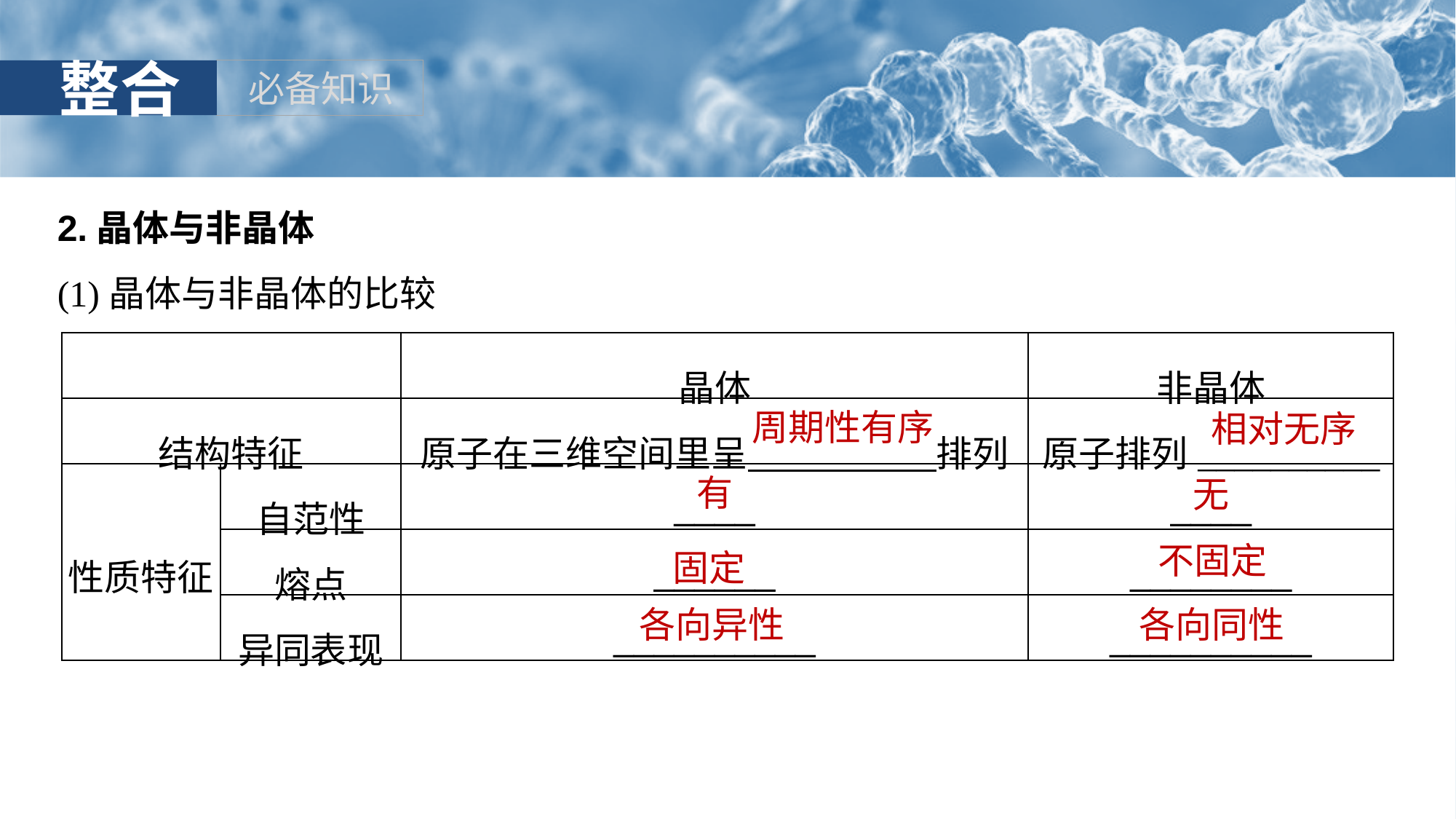

2.晶体与非晶体
(1)晶体与非晶体的比较
|  |  | 晶体 | 非晶体 |
| --- | --- | --- | --- |
| 结构特征 |  | 原子在三维空间里呈 排列 | 原子排列\_\_\_\_\_\_\_\_\_\_ |
| 性质特征 | 自范性 | \_\_\_\_ | \_\_\_\_ |
|  | 熔点 | \_\_\_\_\_\_ | \_\_\_\_\_\_\_\_ |
|  | 异同表现 | \_\_\_\_\_\_\_\_\_\_ | \_\_\_\_\_\_\_\_\_\_ |
周期性有序
相对无序
有
无
固定
不固定
各向同性
各向异性